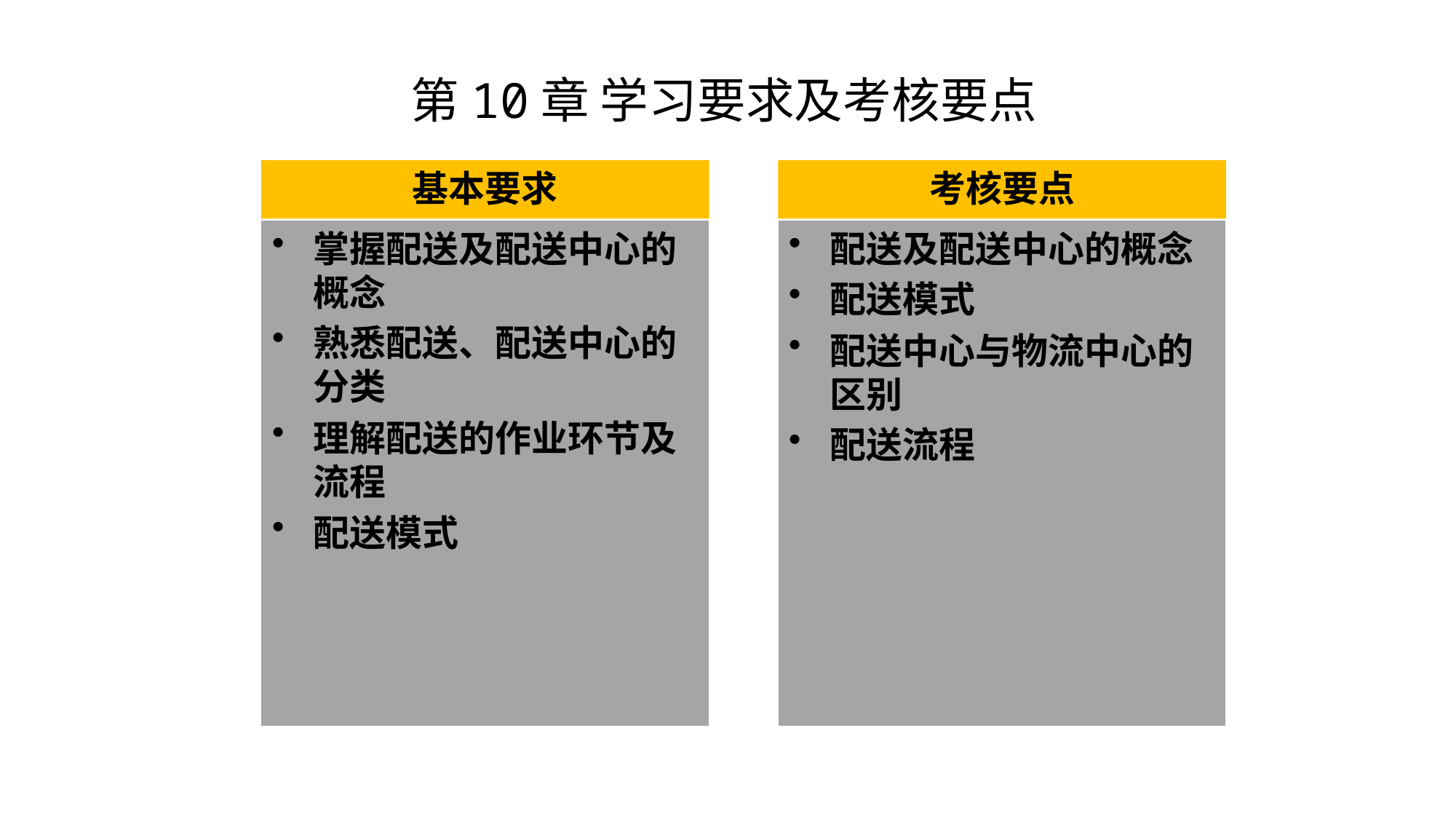

# 第10章 学习要求及考核要点
基本要求
考核要点
掌握配送及配送中心的概念
熟悉配送、配送中心的分类
理解配送的作业环节及流程
配送模式
配送及配送中心的概念
配送模式
配送中心与物流中心的区别
配送流程